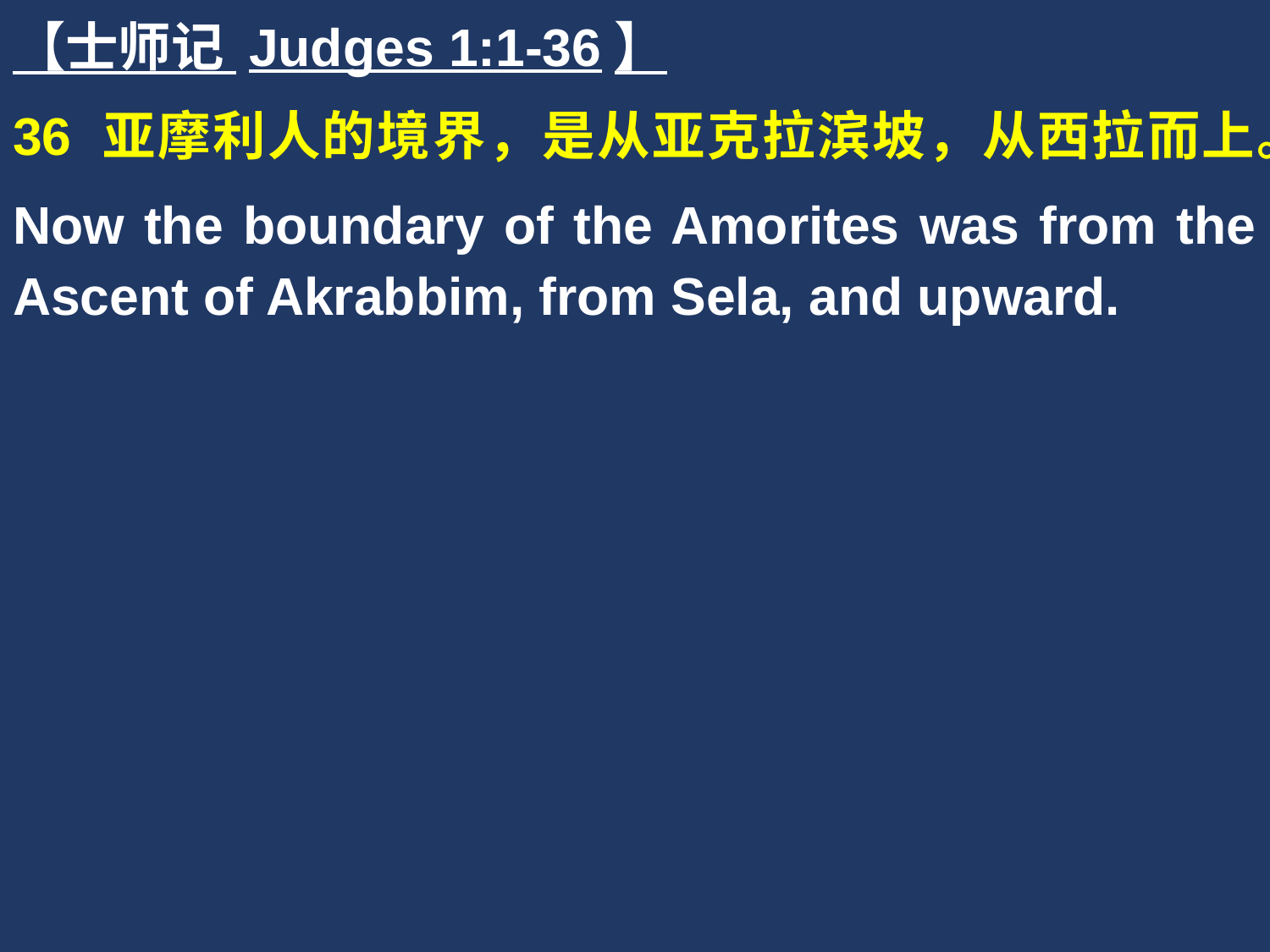

【士师记 Judges 1:1-36】
36 亚摩利人的境界，是从亚克拉滨坡，从西拉而上。
Now the boundary of the Amorites was from the Ascent of Akrabbim, from Sela, and upward.